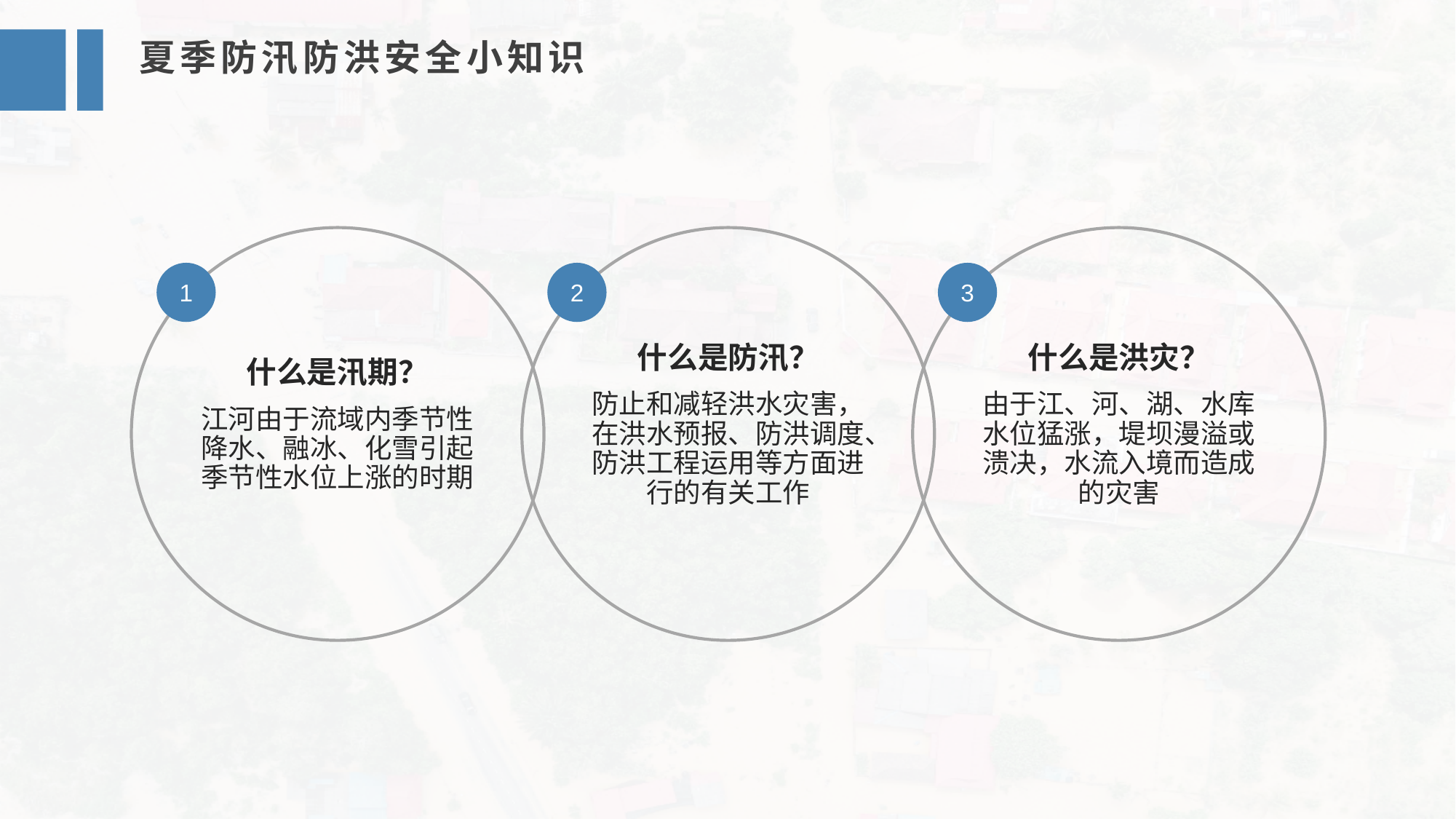

夏季防汛防洪安全小知识

1
2
3
什么是防汛？
防止和减轻洪水灾害，在洪水预报、防洪调度、防洪工程运用等方面进行的有关工作
什么是洪灾？
由于江、河、湖、水库水位猛涨，堤坝漫溢或溃决，水流入境而造成的灾害
什么是汛期？
江河由于流域内季节性降水、融冰、化雪引起季节性水位上涨的时期